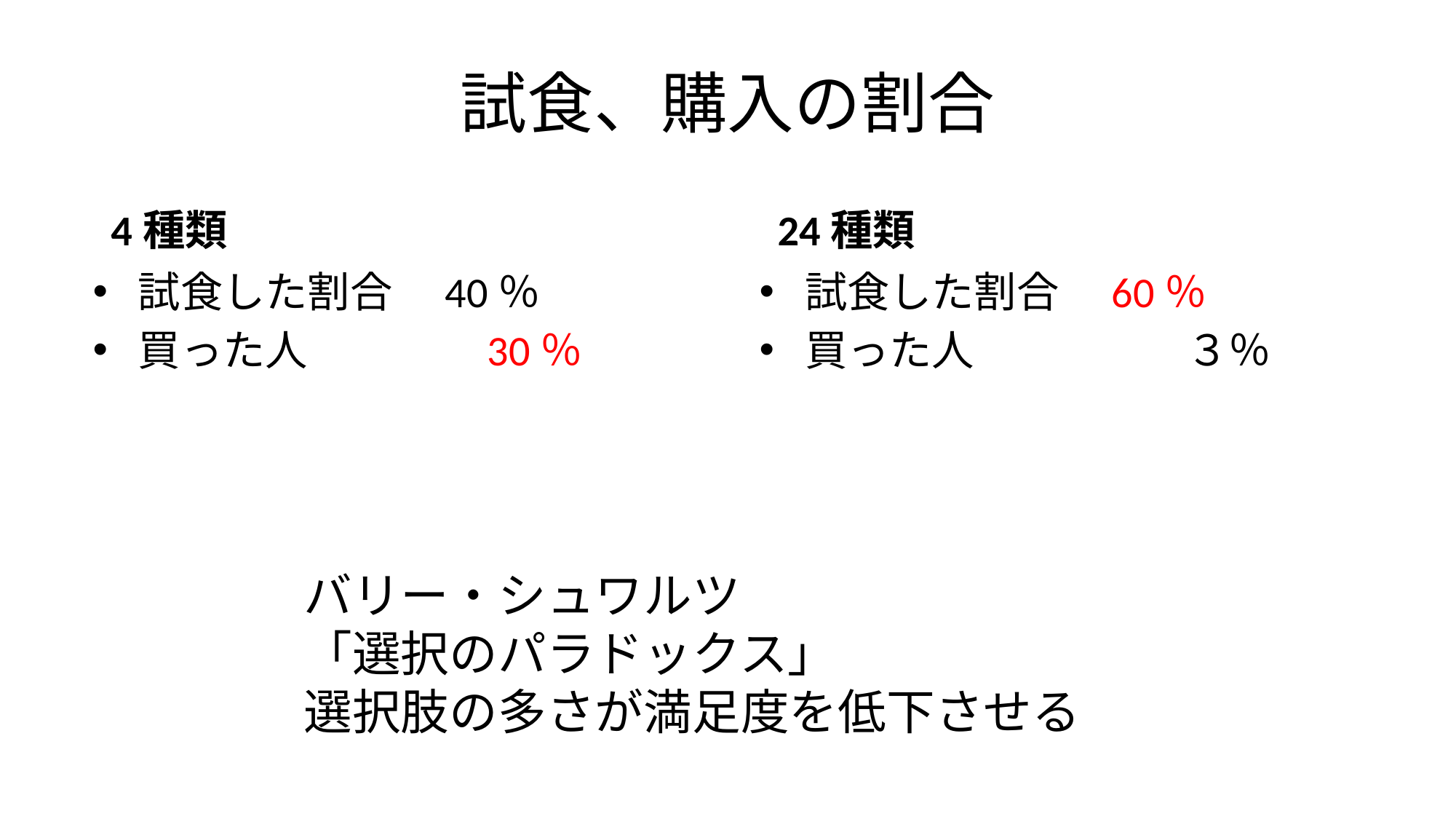

# 試食、購入の割合
4種類
24種類
試食した割合　40％
買った人　　　　30％

試食した割合　60％
買った人　　　　　３％
バリー・シュワルツ
「選択のパラドックス」
選択肢の多さが満足度を低下させる